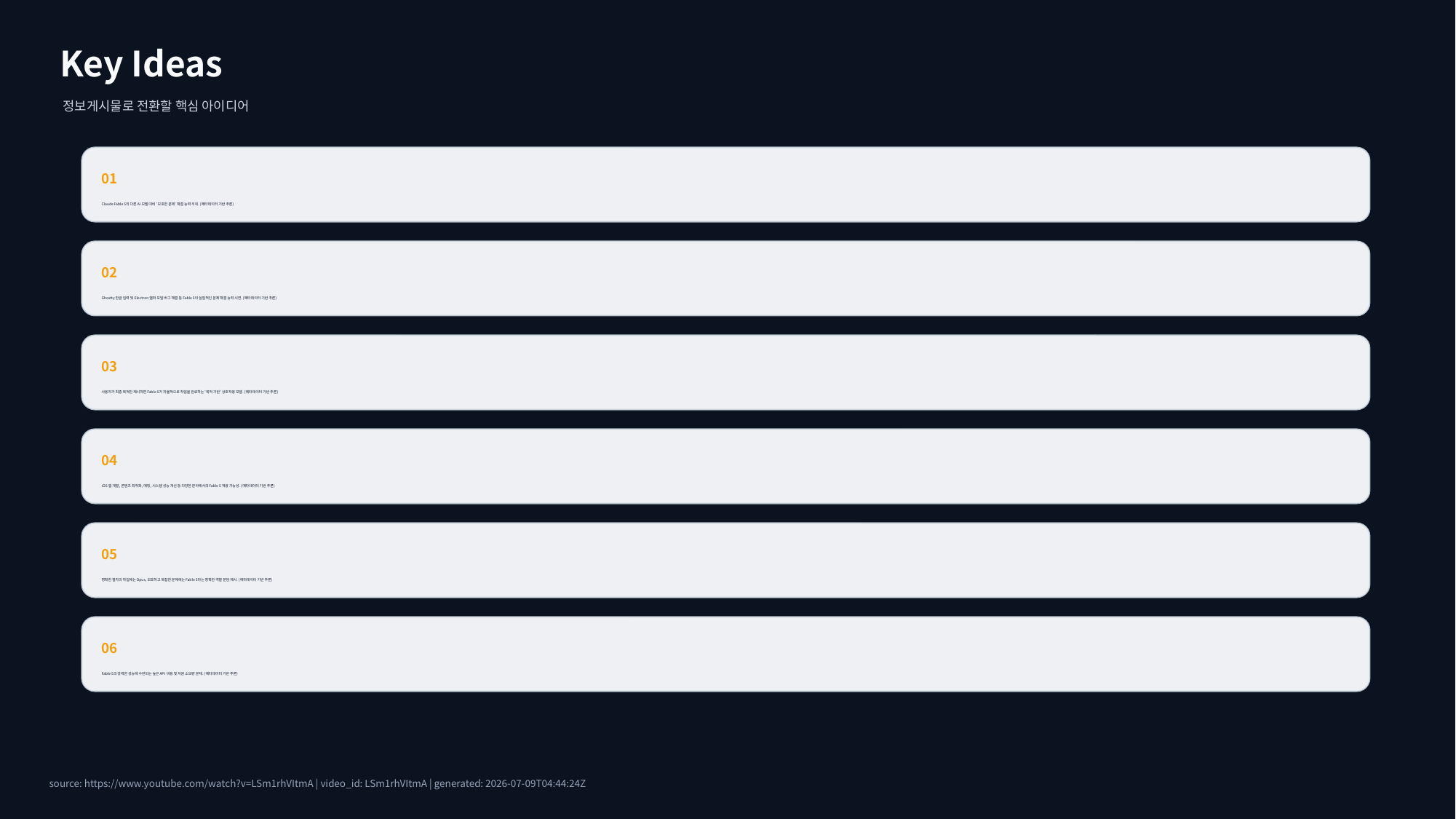

Key Ideas
정보게시물로 전환할 핵심 아이디어

01
Claude Fable 5의 다른 AI 모델 대비 '모호한 문제' 해결 능력 우위. (메타데이터 기반 추론)

02
Ghostty 한글 입력 및 Electron 헬퍼 모달 버그 해결 등 Fable 5의 실질적인 문제 해결 능력 시연. (메타데이터 기반 추론)

03
사용자가 최종 목적만 제시하면 Fable 5가 자율적으로 작업을 완료하는 '목적 기반' 상호작용 모델. (메타데이터 기반 추론)

04
iOS 앱 개발, 콘텐츠 최적화, 매핑, 시스템 성능 개선 등 다양한 분야에서의 Fable 5 적용 가능성. (메타데이터 기반 추론)

05
명확한 절차의 작업에는 Opus, 모호하고 복잡한 문제에는 Fable 5라는 명확한 역할 분담 제시. (메타데이터 기반 추론)

06
Fable 5의 강력한 성능에 수반되는 높은 API 비용 및 자원 소모량 문제. (메타데이터 기반 추론)
source: https://www.youtube.com/watch?v=LSm1rhVItmA | video_id: LSm1rhVItmA | generated: 2026-07-09T04:44:24Z